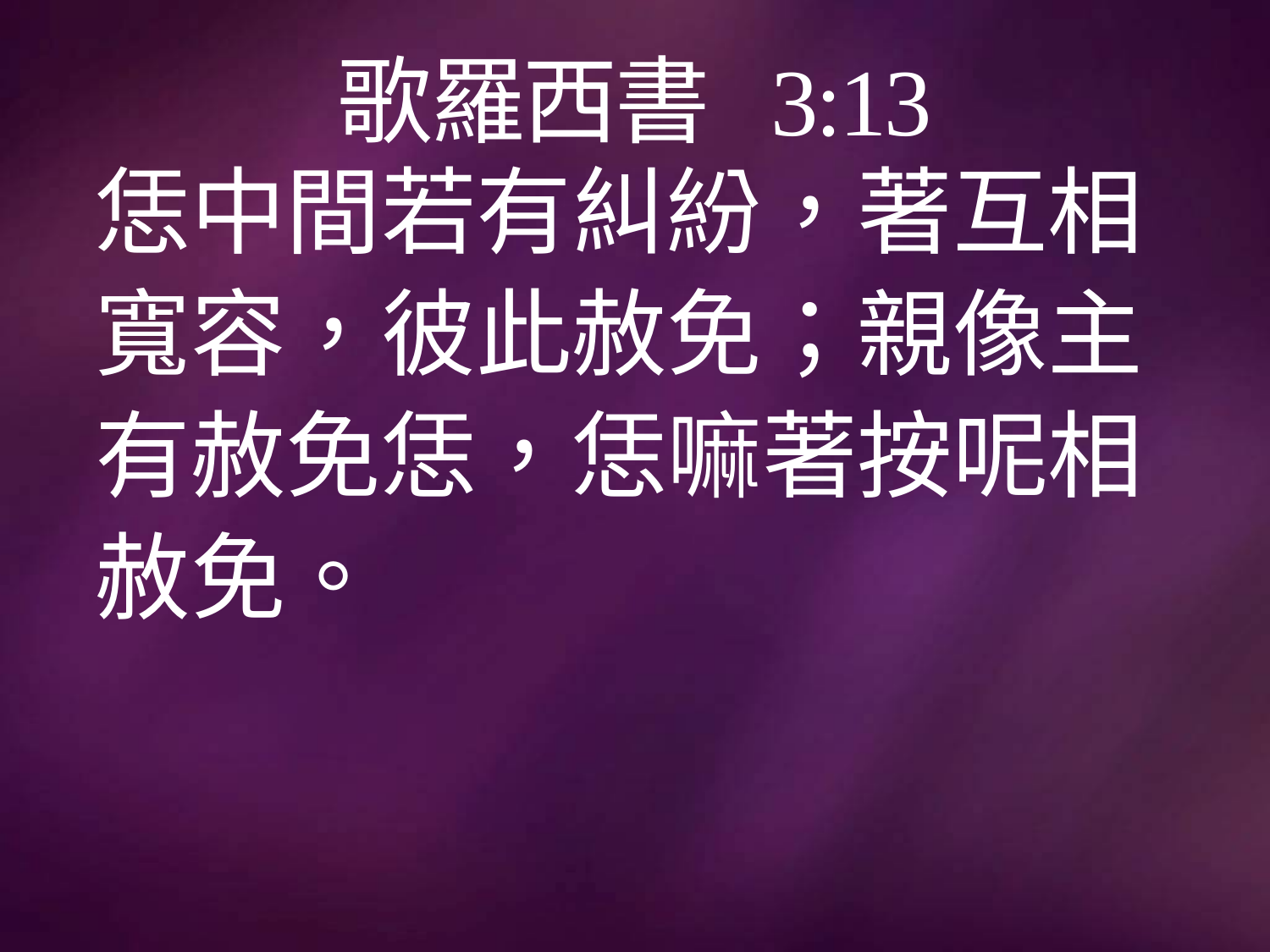

# 歌羅西書  3:13
恁中間若有糾紛，著互相
寬容，彼此赦免；親像主
有赦免恁，恁嘛著按呢相
赦免。